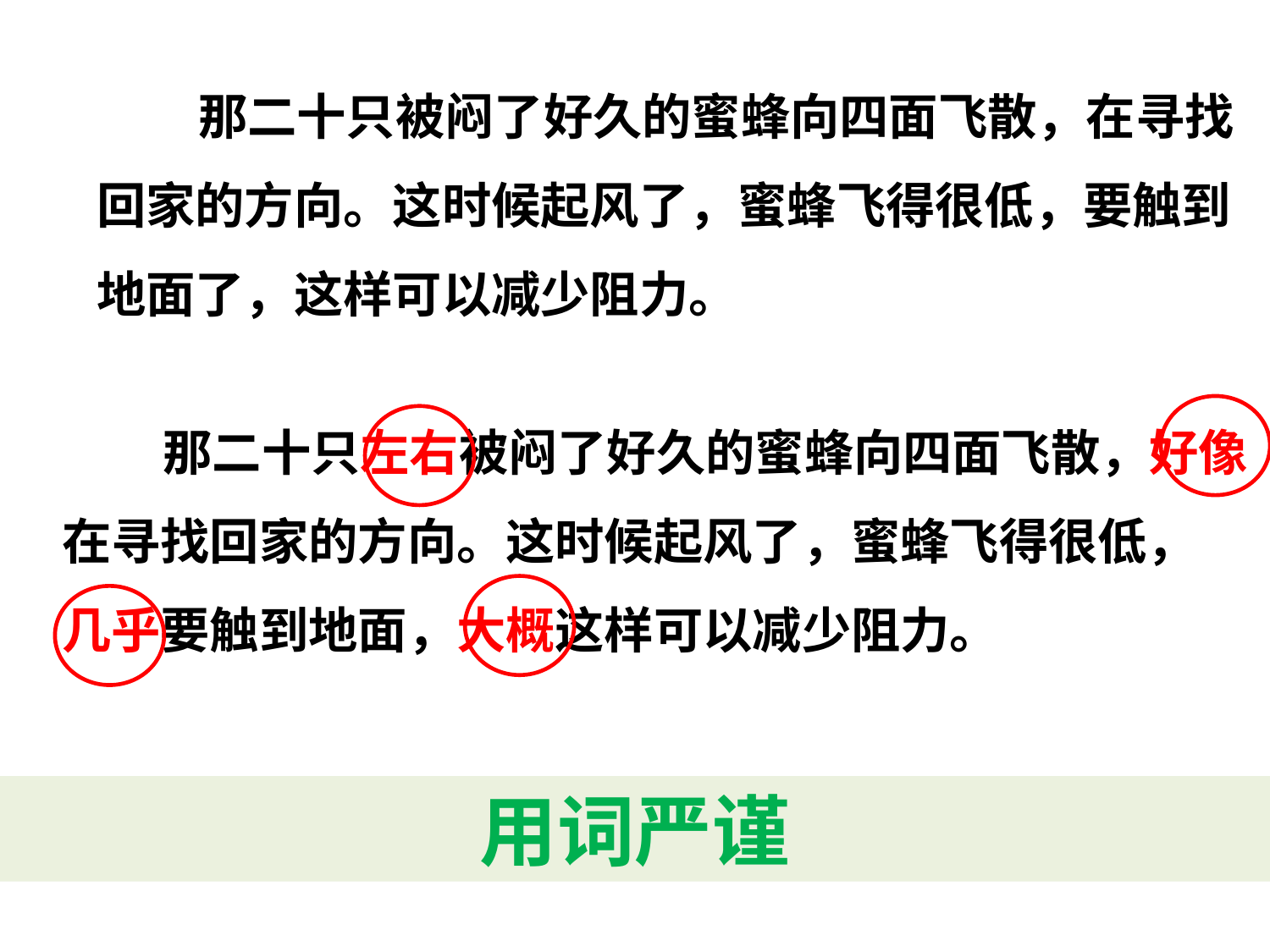

那二十只被闷了好久的蜜蜂向四面飞散，在寻找
回家的方向。这时候起风了，蜜蜂飞得很低，要触到
地面了，这样可以减少阻力。
             那二十只左右被闷了好久的蜜蜂向四面飞散，好像在寻找回家的方向。这时候起风了，蜜蜂飞得很低，
几乎要触到地面，大概这样可以减少阻力。

用词严谨